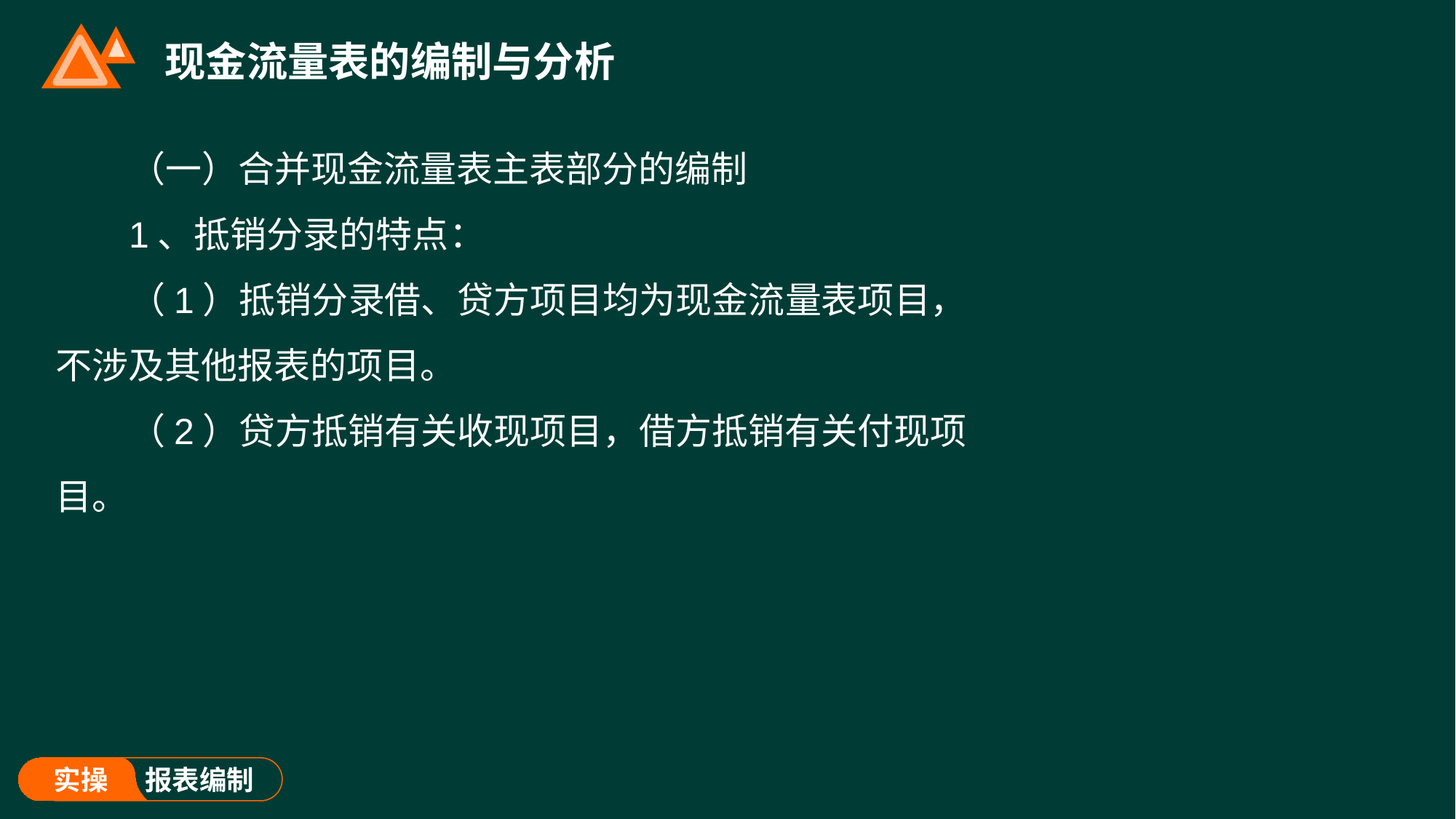

# 现金流量表的编制与分析
（一）合并现金流量表主表部分的编制
1、抵销分录的特点：
（1）抵销分录借、贷方项目均为现金流量表项目，不涉及其他报表的项目。
（2）贷方抵销有关收现项目，借方抵销有关付现项目。